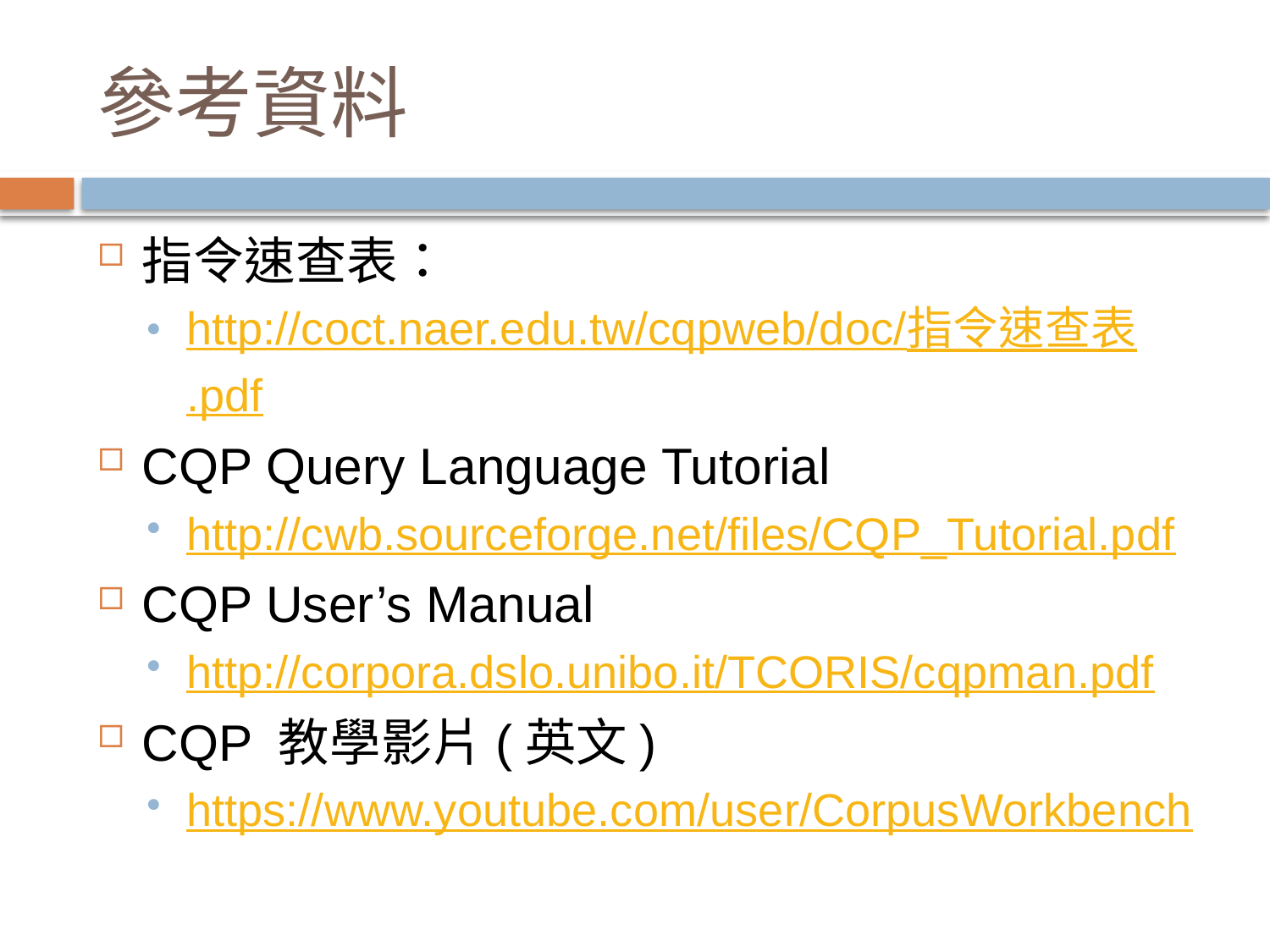

# 參考資料
指令速查表：
http://coct.naer.edu.tw/cqpweb/doc/指令速查表.pdf
CQP Query Language Tutorial
http://cwb.sourceforge.net/files/CQP_Tutorial.pdf
CQP User’s Manual
http://corpora.dslo.unibo.it/TCORIS/cqpman.pdf
CQP 教學影片(英文)
https://www.youtube.com/user/CorpusWorkbench